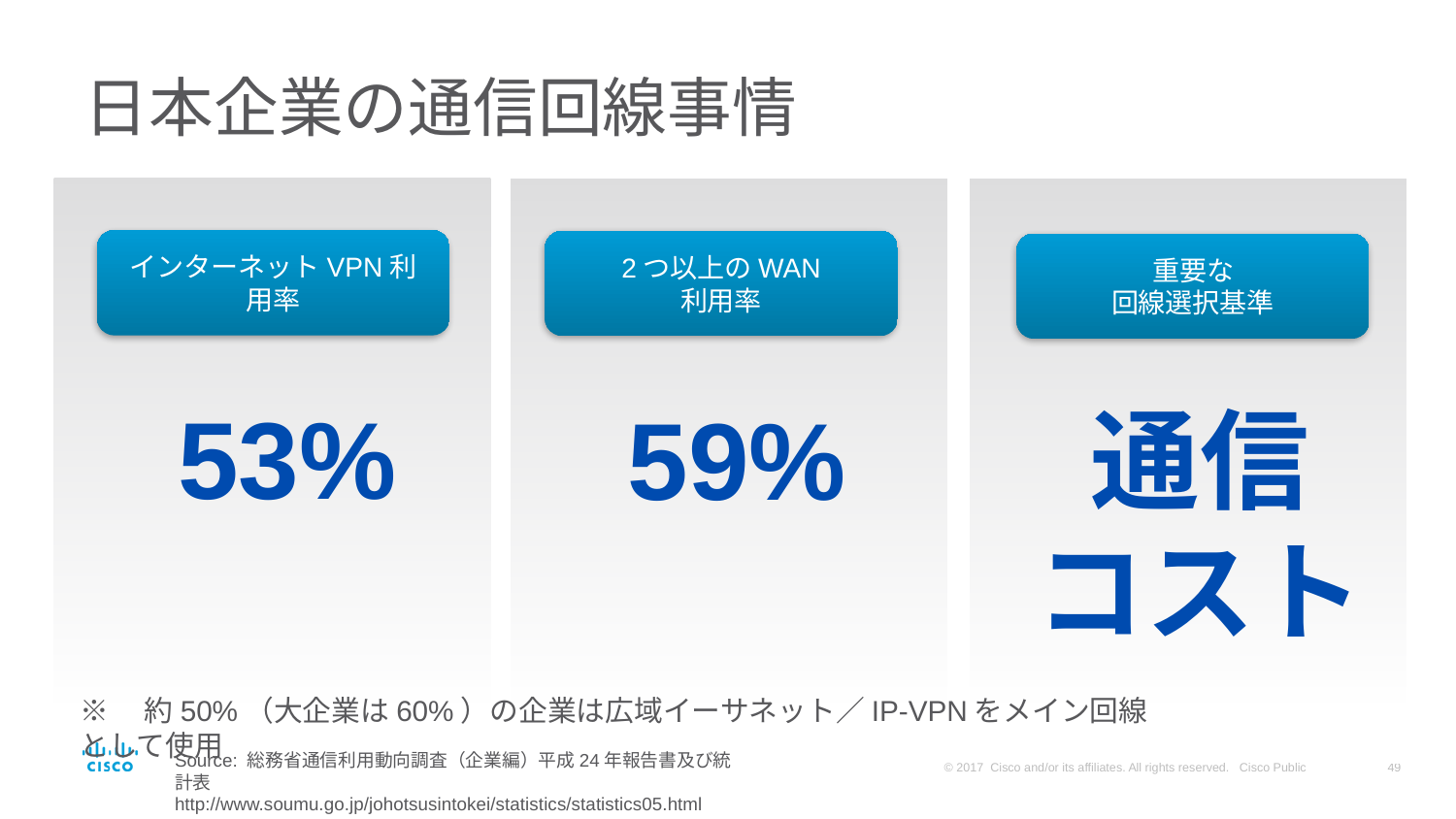

# 日本企業の通信回線事情

インターネットVPN利用率
2つ以上のWAN
利用率
重要な
回線選択基準
53%
59%
通信
コスト
※　約50%（大企業は60%）の企業は広域イーサネット／IP-VPNをメイン回線として使用
Source: 総務省通信利用動向調査（企業編）平成24年報告書及び統計表
http://www.soumu.go.jp/johotsusintokei/statistics/statistics05.html